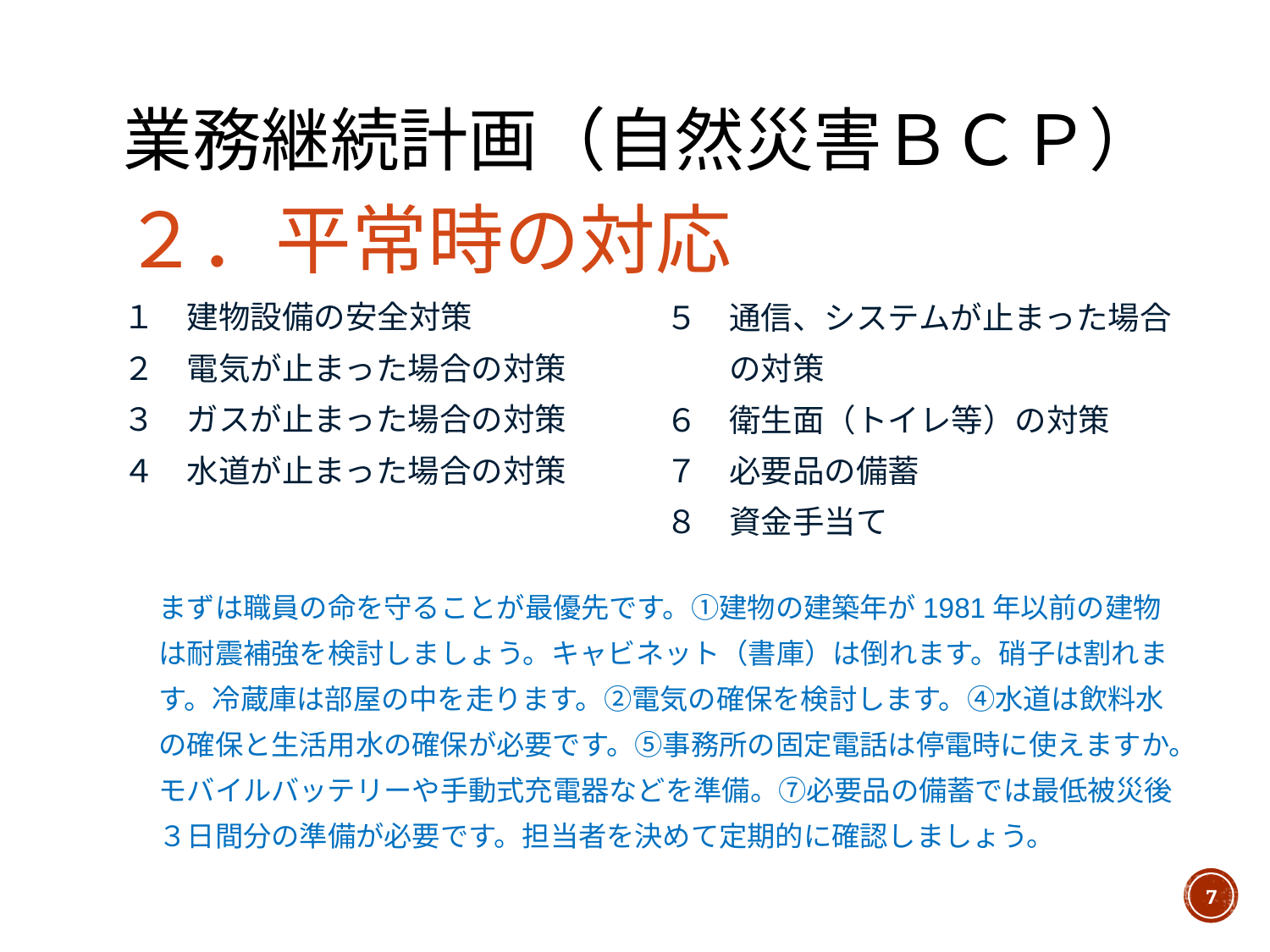

# 業務継続計画（自然災害ＢＣＰ） ２．平常時の対応
１　建物設備の安全対策
２　電気が止まった場合の対策
３　ガスが止まった場合の対策
４　水道が止まった場合の対策
５　通信、システムが止まった場合
　　の対策
６　衛生面（トイレ等）の対策
７　必要品の備蓄
８　資金手当て
まずは職員の命を守ることが最優先です。①建物の建築年が1981年以前の建物は耐震補強を検討しましょう。キャビネット（書庫）は倒れます。硝子は割れます。冷蔵庫は部屋の中を走ります。②電気の確保を検討します。④水道は飲料水の確保と生活用水の確保が必要です。⑤事務所の固定電話は停電時に使えますか。モバイルバッテリーや手動式充電器などを準備。⑦必要品の備蓄では最低被災後３日間分の準備が必要です。担当者を決めて定期的に確認しましょう。
7